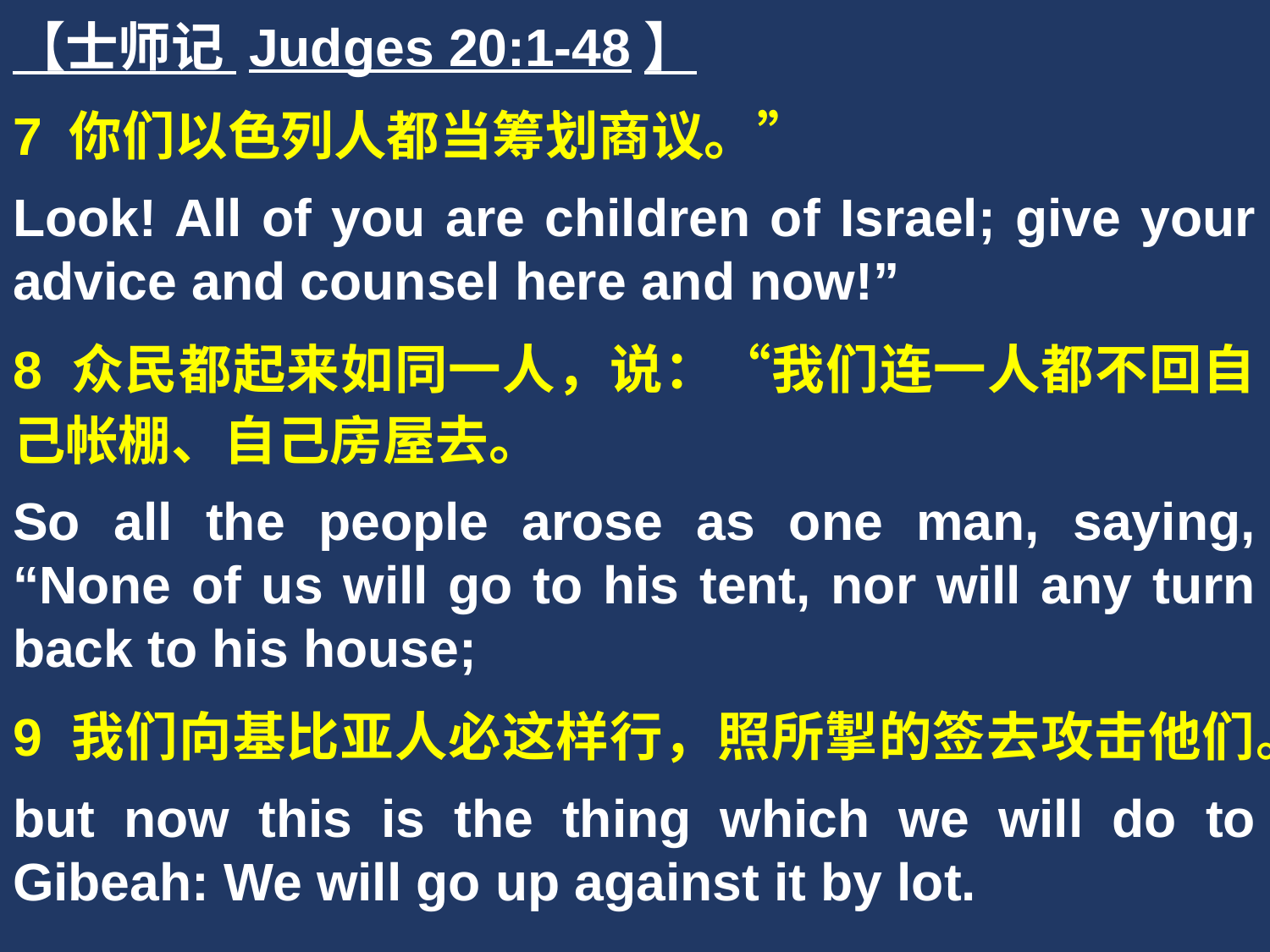

【士师记 Judges 20:1-48】
7 你们以色列人都当筹划商议。”
Look! All of you are children of Israel; give your advice and counsel here and now!”
8 众民都起来如同一人，说：“我们连一人都不回自己帐棚、自己房屋去。
So all the people arose as one man, saying, “None of us will go to his tent, nor will any turn back to his house;
9 我们向基比亚人必这样行，照所掣的签去攻击他们。
but now this is the thing which we will do to Gibeah: We will go up against it by lot.